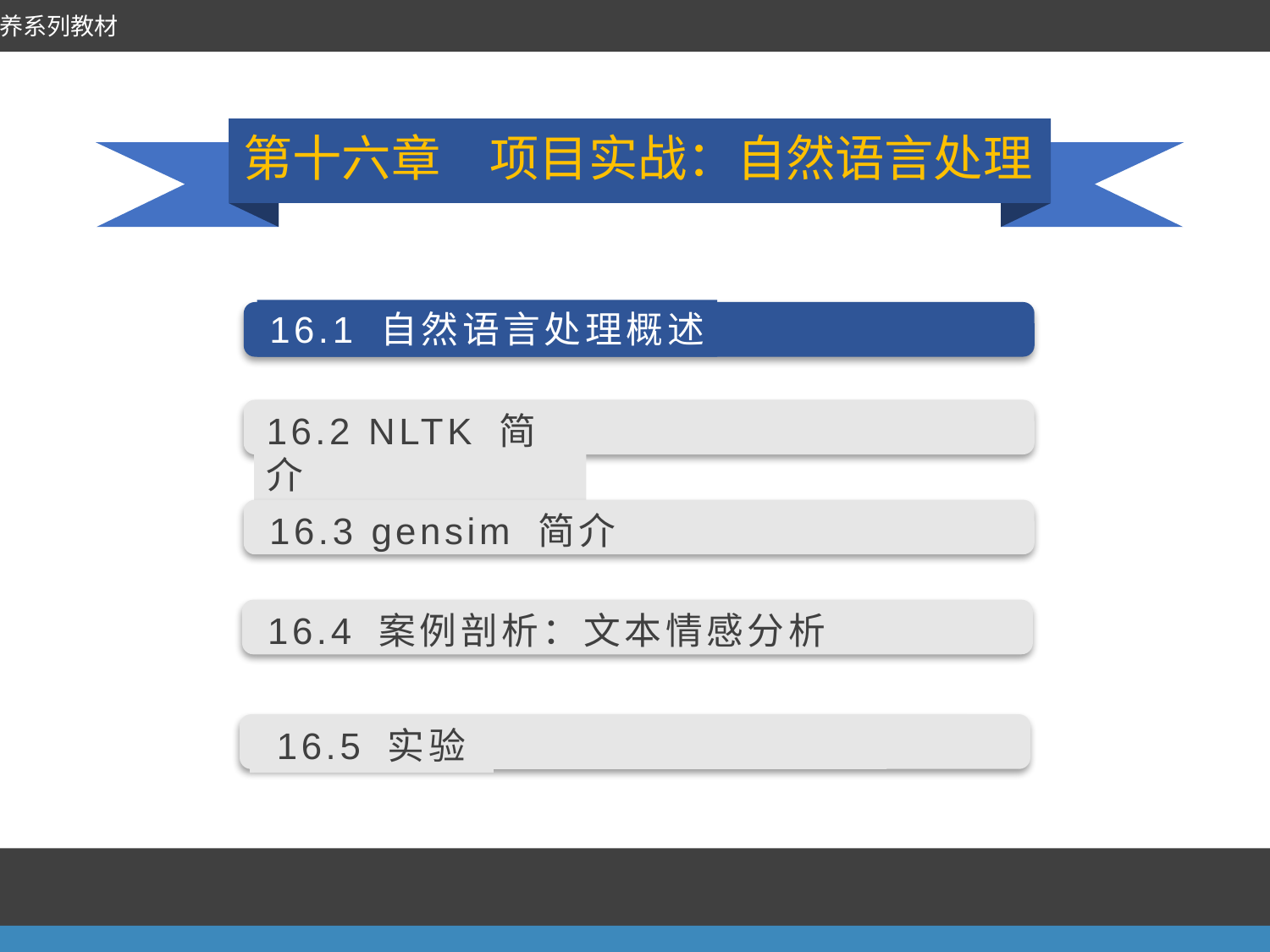

大数据应用人才培养系列教材

第十六章　项目实战：自然语言处理
16.1 自然语言处理概述

16.2 NLTK 简介

16.3 gensim 简介

16.4 案例剖析：文本情感分析

 16.5 实验